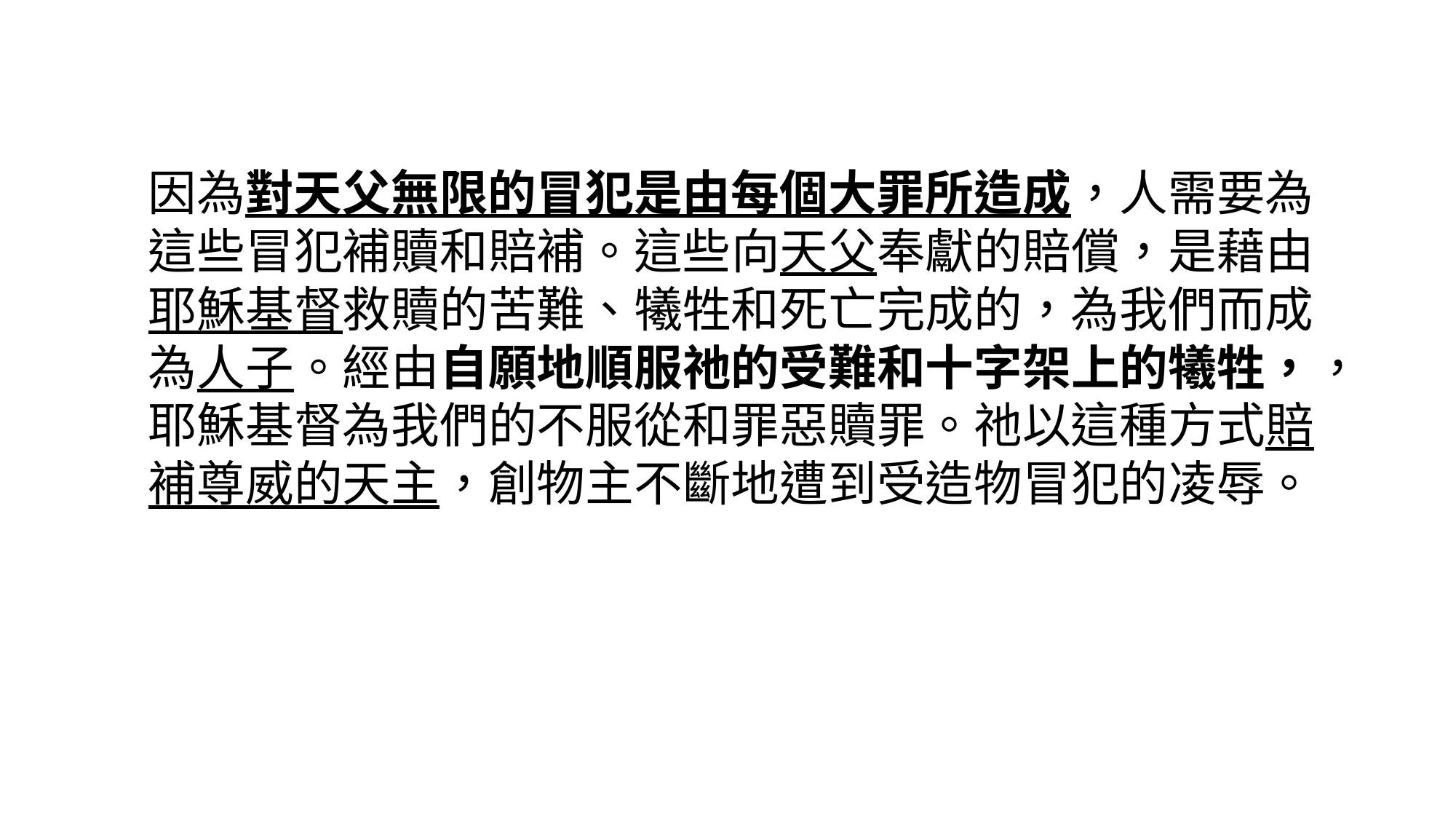

因為對天父無限的冒犯是由每個大罪所造成，人需要為這些冒犯補贖和賠補。這些向天父奉獻的賠償，是藉由耶穌基督救贖的苦難、犧牲和死亡完成的，為我們而成為人子。經由自願地順服祂的受難和十字架上的犧牲，，耶穌基督為我們的不服從和罪惡贖罪。祂以這種方式賠補尊威的天主，創物主不斷地遭到受造物冒犯的凌辱。